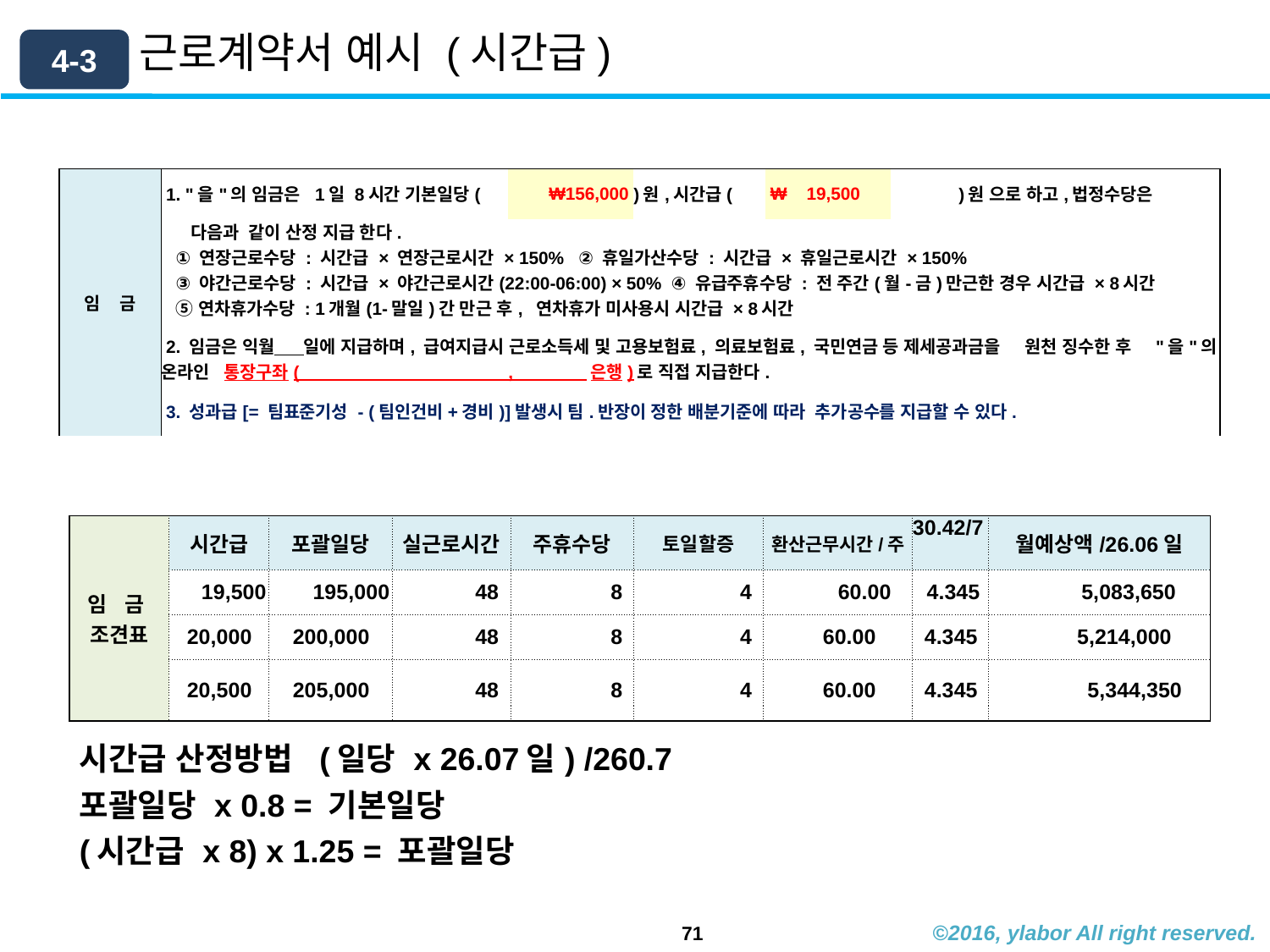

# 근로계약서 예시 (시간급)
4-3
| 임 금 | 1. "을"의 임금은 1일 8시간 기본일당( | ₩156,000 | )원,시간급( | ₩ 19,500 | )원 으로 하고,법정수당은 |
| --- | --- | --- | --- | --- | --- |
|  | 다음과 같이 산정 지급 한다. ① 연장근로수당 : 시간급 × 연장근로시간 × 150% ② 휴일가산수당 : 시간급 × 휴일근로시간 × 150% ③ 야간근로수당 : 시간급 × 야간근로시간(22:00-06:00) × 50% ④ 유급주휴수당 : 전 주간(월-금)만근한 경우 시간급 × 8시간 ⑤ 연차휴가수당 : 1개월(1-말일)간 만근 후, 연차휴가 미사용시 시간급 × 8시간 |  |  |  |  |
|  | 2. 임금은 익월 일에 지급하며, 급여지급시 근로소득세 및 고용보험료, 의료보험료, 국민연금 등 제세공과금을 원천 징수한 후 "을"의 온라인 통장구좌( , 은행)로 직접 지급한다. |  |  |  |  |
|  | 3. 성과급[= 팀표준기성 - (팀인건비+경비)]발생시 팀.반장이 정한 배분기준에 따라 추가공수를 지급할 수 있다. |  |  |  |  |
| 임 금 조견표 | 시간급 | 포괄일당 | 실근로시간 | 주휴수당 | 토일할증 | 환산근무시간/주 | 30.42/7 | 월예상액/26.06일 |
| --- | --- | --- | --- | --- | --- | --- | --- | --- |
|  | 19,500 | 195,000 | 48 | 8 | 4 | 60.00 | 4.345 | 5,083,650 |
|  | 20,000 | 200,000 | 48 | 8 | 4 | 60.00 | 4.345 | 5,214,000 |
|  | 20,500 | 205,000 | 48 | 8 | 4 | 60.00 | 4.345 | 5,344,350 |
| 시간급 산정방법 (일당 x 26.07일) /260.7 포괄일당 x 0.8 = 기본일당 (시간급 x 8) x 1.25 = 포괄일당 |
| --- |
71